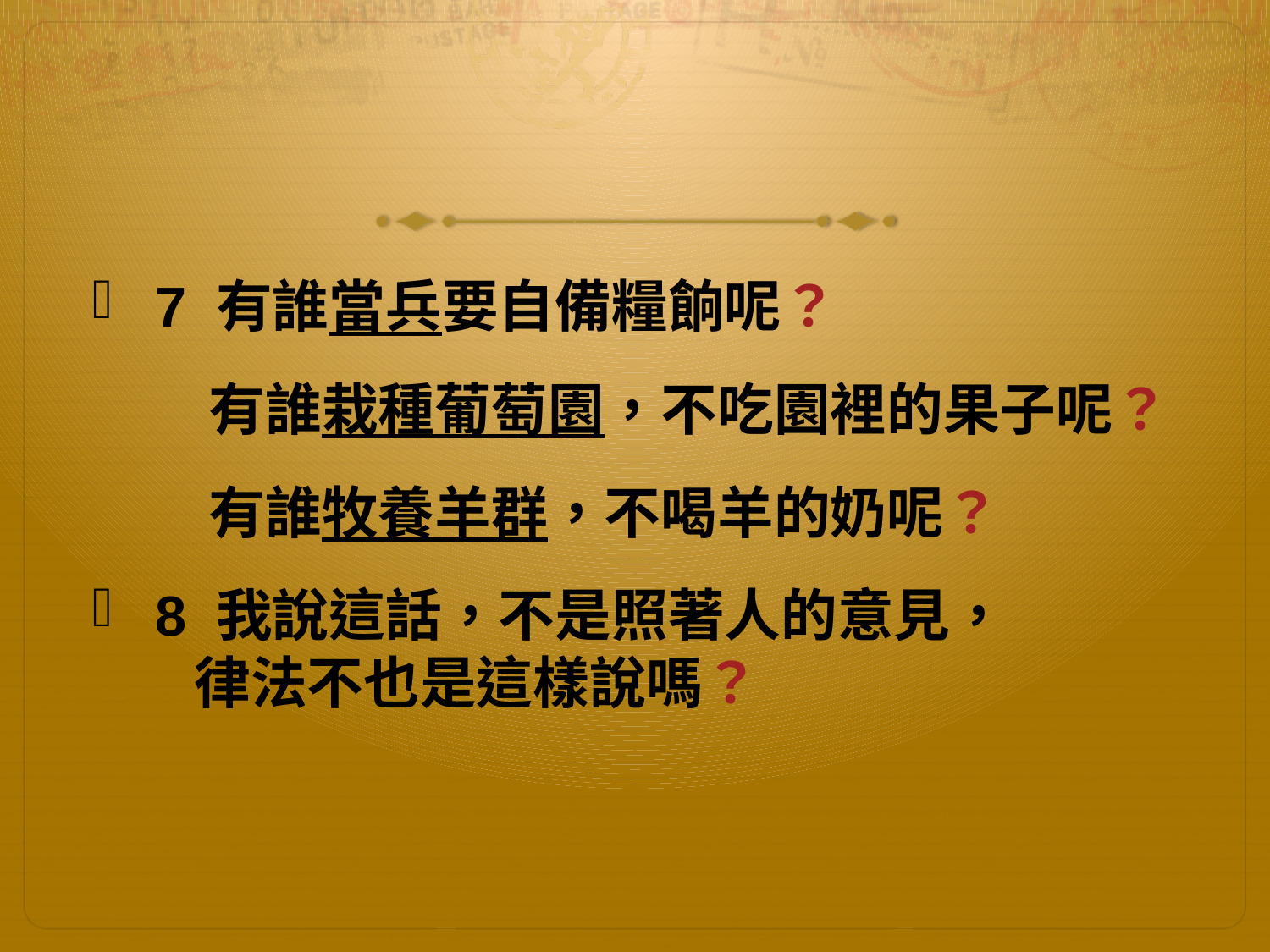

#
7 有誰當兵要自備糧餉呢？
        有誰栽種葡萄園，不吃園裡的果子呢？
        有誰牧養羊群，不喝羊的奶呢？
8 我說這話，不是照著人的意見，                 律法不也是這樣說嗎？